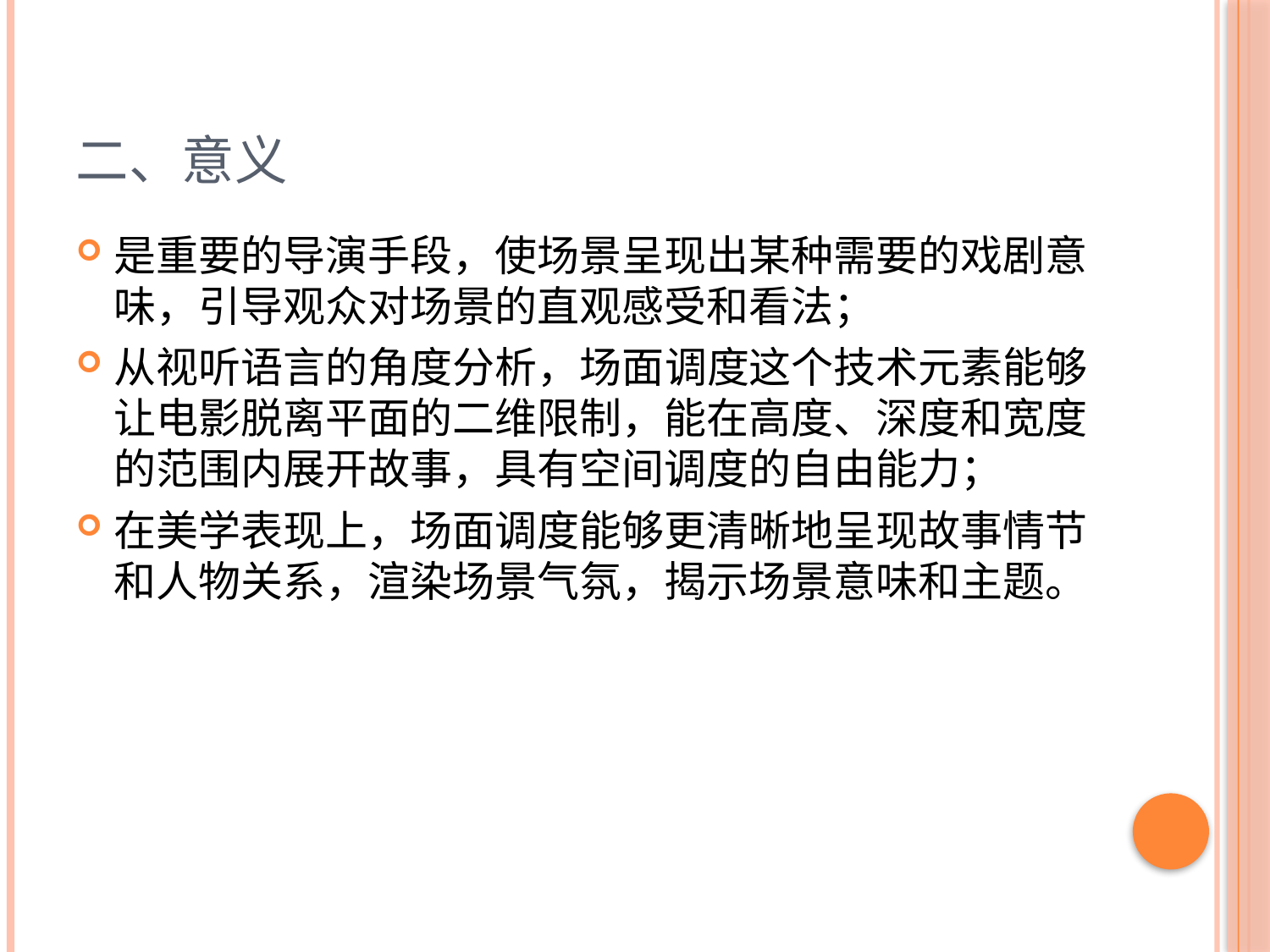

# 二、意义
是重要的导演手段，使场景呈现出某种需要的戏剧意味，引导观众对场景的直观感受和看法；
从视听语言的角度分析，场面调度这个技术元素能够让电影脱离平面的二维限制，能在高度、深度和宽度的范围内展开故事，具有空间调度的自由能力；
在美学表现上，场面调度能够更清晰地呈现故事情节和人物关系，渲染场景气氛，揭示场景意味和主题。